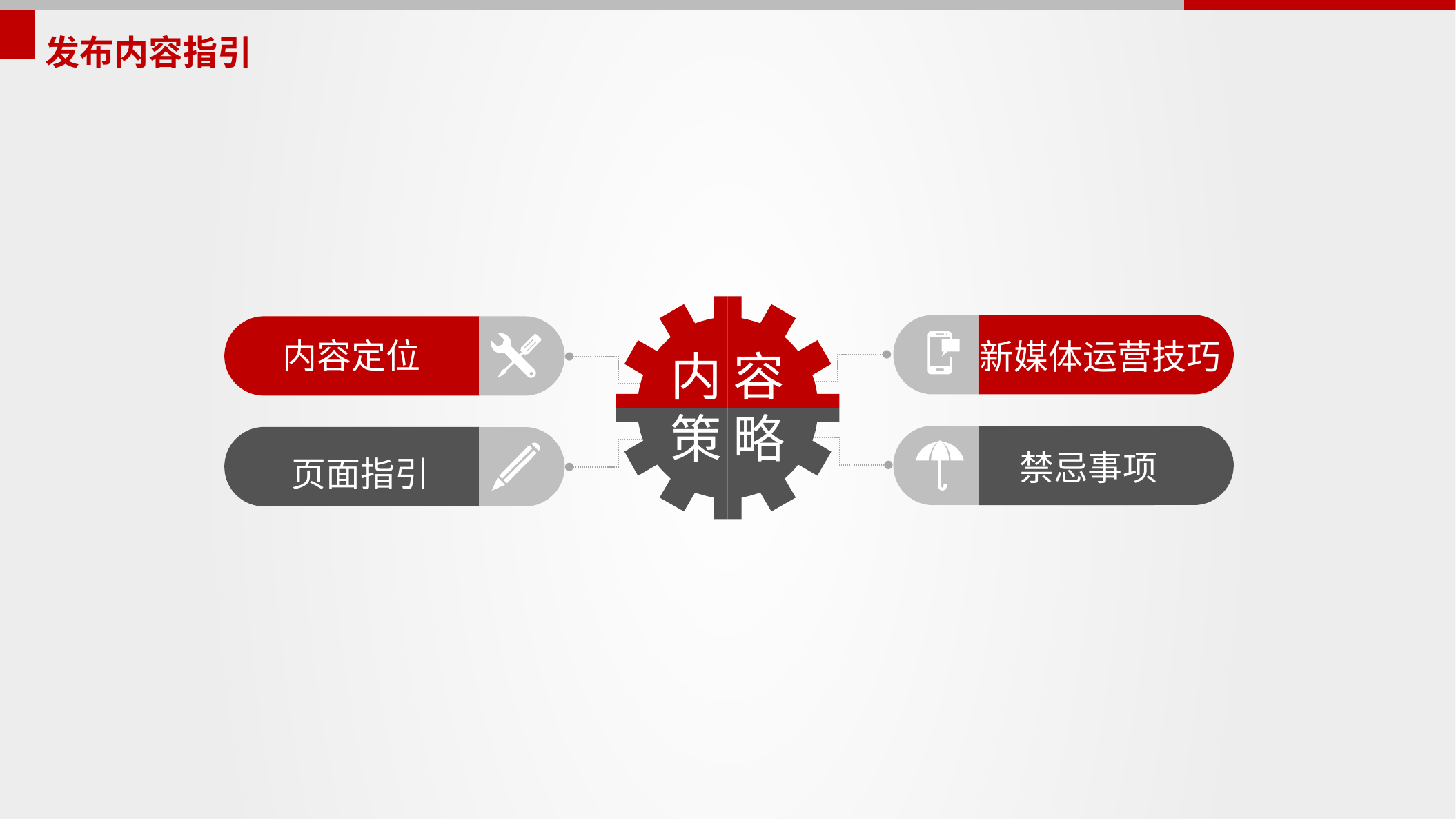

发布内容指引

新媒体运营技巧

内容定位
内 容
策 略

禁忌事项
页面指引